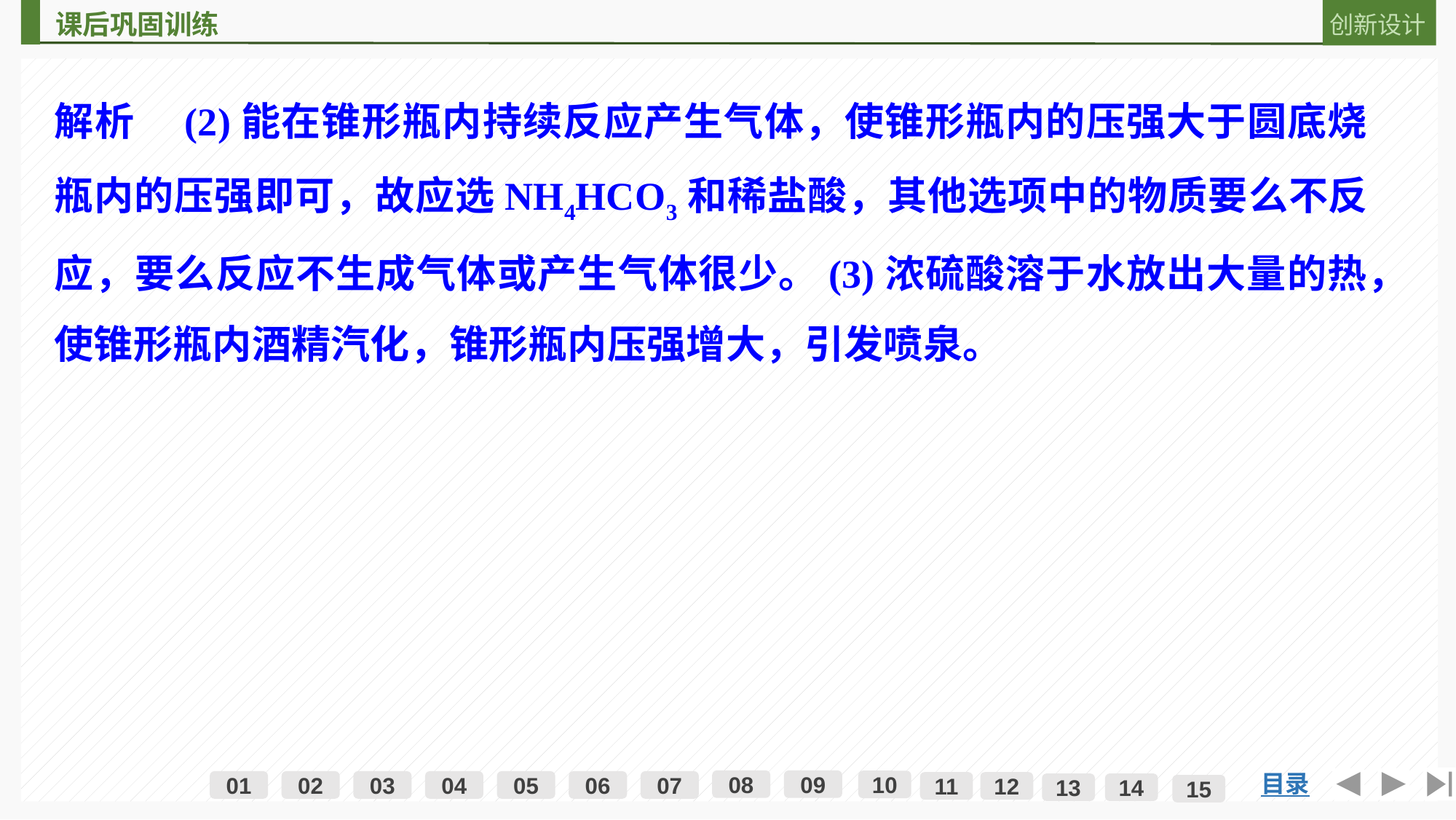

解析　(2)能在锥形瓶内持续反应产生气体，使锥形瓶内的压强大于圆底烧瓶内的压强即可，故应选NH4HCO3和稀盐酸，其他选项中的物质要么不反应，要么反应不生成气体或产生气体很少。(3)浓硫酸溶于水放出大量的热，使锥形瓶内酒精汽化，锥形瓶内压强增大，引发喷泉。